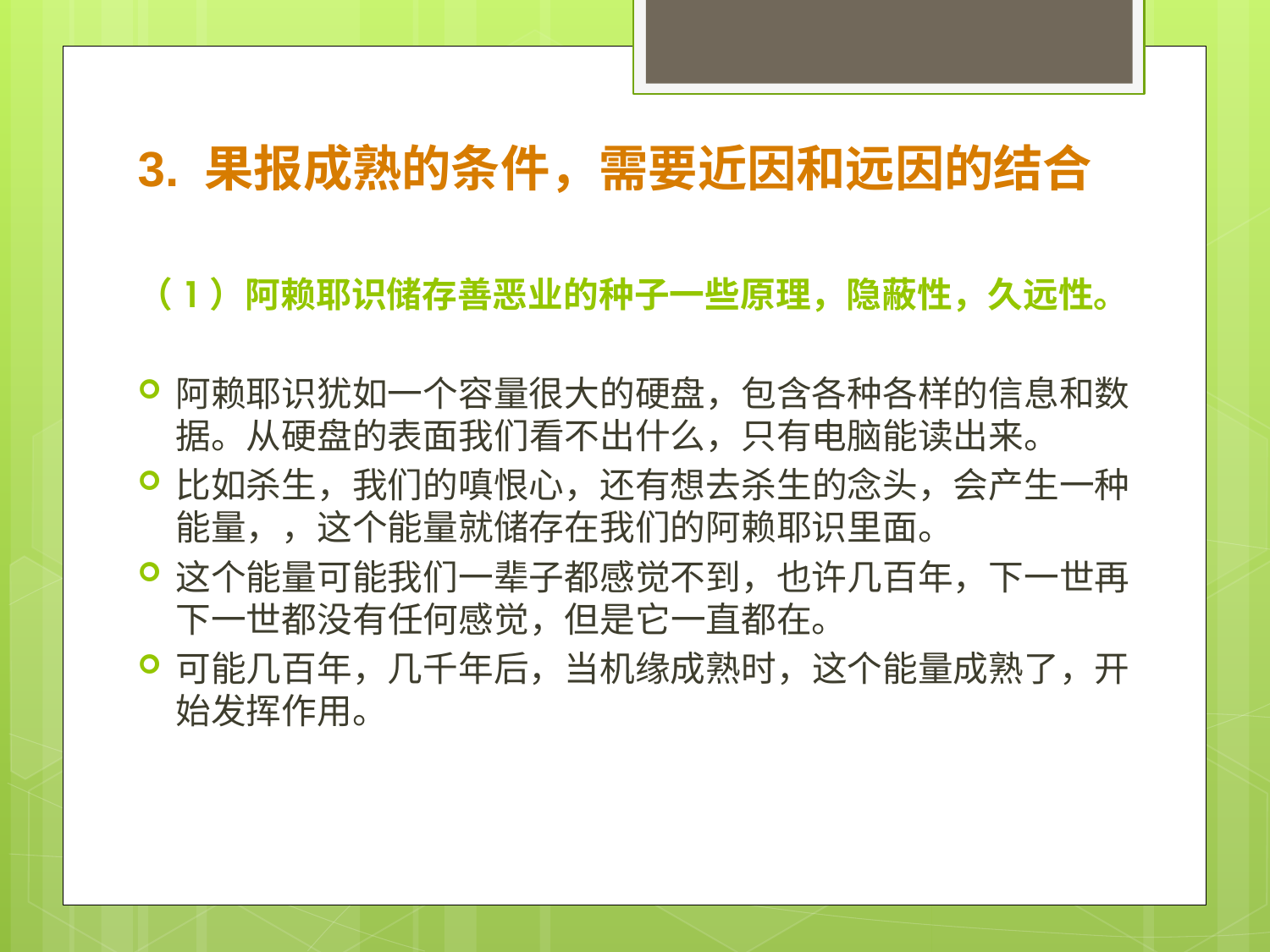

3. 果报成熟的条件，需要近因和远因的结合

（1）阿赖耶识储存善恶业的种子一些原理，隐蔽性，久远性。

阿赖耶识犹如一个容量很大的硬盘，包含各种各样的信息和数据。从硬盘的表面我们看不出什么，只有电脑能读出来。
比如杀生，我们的嗔恨心，还有想去杀生的念头，会产生一种能量，，这个能量就储存在我们的阿赖耶识里面。
这个能量可能我们一辈子都感觉不到，也许几百年，下一世再下一世都没有任何感觉，但是它一直都在。
可能几百年，几千年后，当机缘成熟时，这个能量成熟了，开始发挥作用。

#